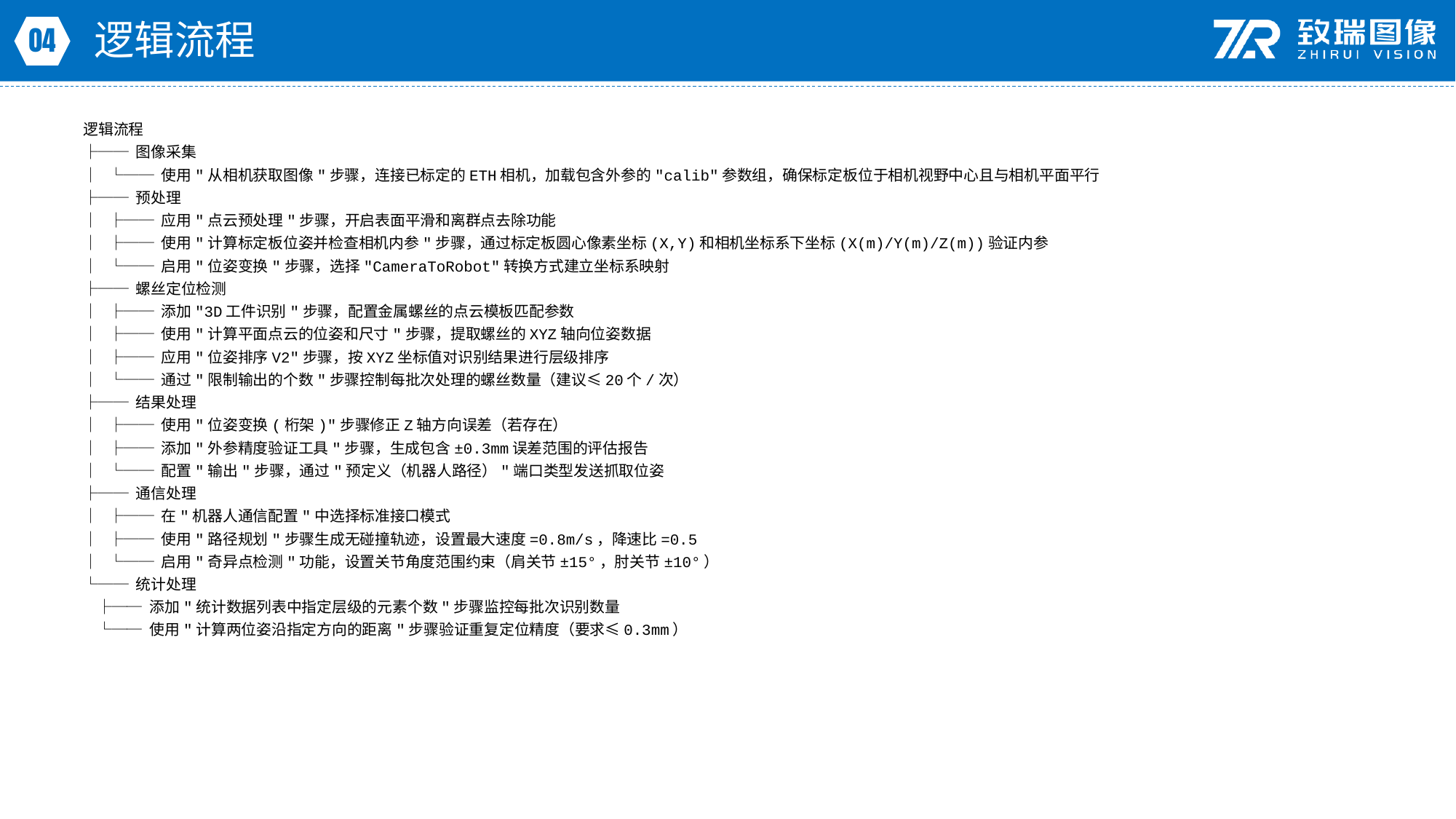

逻辑流程
04

逻辑流程
├── 图像采集
│   └── 使用"从相机获取图像"步骤，连接已标定的ETH相机，加载包含外参的"calib"参数组，确保标定板位于相机视野中心且与相机平面平行
├── 预处理
│   ├── 应用"点云预处理"步骤，开启表面平滑和离群点去除功能
│   ├── 使用"计算标定板位姿并检查相机内参"步骤，通过标定板圆心像素坐标(X,Y)和相机坐标系下坐标(X(m)/Y(m)/Z(m))验证内参
│   └── 启用"位姿变换"步骤，选择"CameraToRobot"转换方式建立坐标系映射
├── 螺丝定位检测
│   ├── 添加"3D工件识别"步骤，配置金属螺丝的点云模板匹配参数
│   ├── 使用"计算平面点云的位姿和尺寸"步骤，提取螺丝的XYZ轴向位姿数据
│   ├── 应用"位姿排序V2"步骤，按XYZ坐标值对识别结果进行层级排序
│   └── 通过"限制输出的个数"步骤控制每批次处理的螺丝数量（建议≤20个/次）
├── 结果处理
│   ├── 使用"位姿变换(桁架)"步骤修正Z轴方向误差（若存在）
│   ├── 添加"外参精度验证工具"步骤，生成包含±0.3mm误差范围的评估报告
│   └── 配置"输出"步骤，通过"预定义（机器人路径）"端口类型发送抓取位姿
├── 通信处理
│   ├── 在"机器人通信配置"中选择标准接口模式
│   ├── 使用"路径规划"步骤生成无碰撞轨迹，设置最大速度=0.8m/s，降速比=0.5
│   └── 启用"奇异点检测"功能，设置关节角度范围约束（肩关节±15°，肘关节±10°）
└── 统计处理
    ├── 添加"统计数据列表中指定层级的元素个数"步骤监控每批次识别数量
    └── 使用"计算两位姿沿指定方向的距离"步骤验证重复定位精度（要求≤0.3mm）